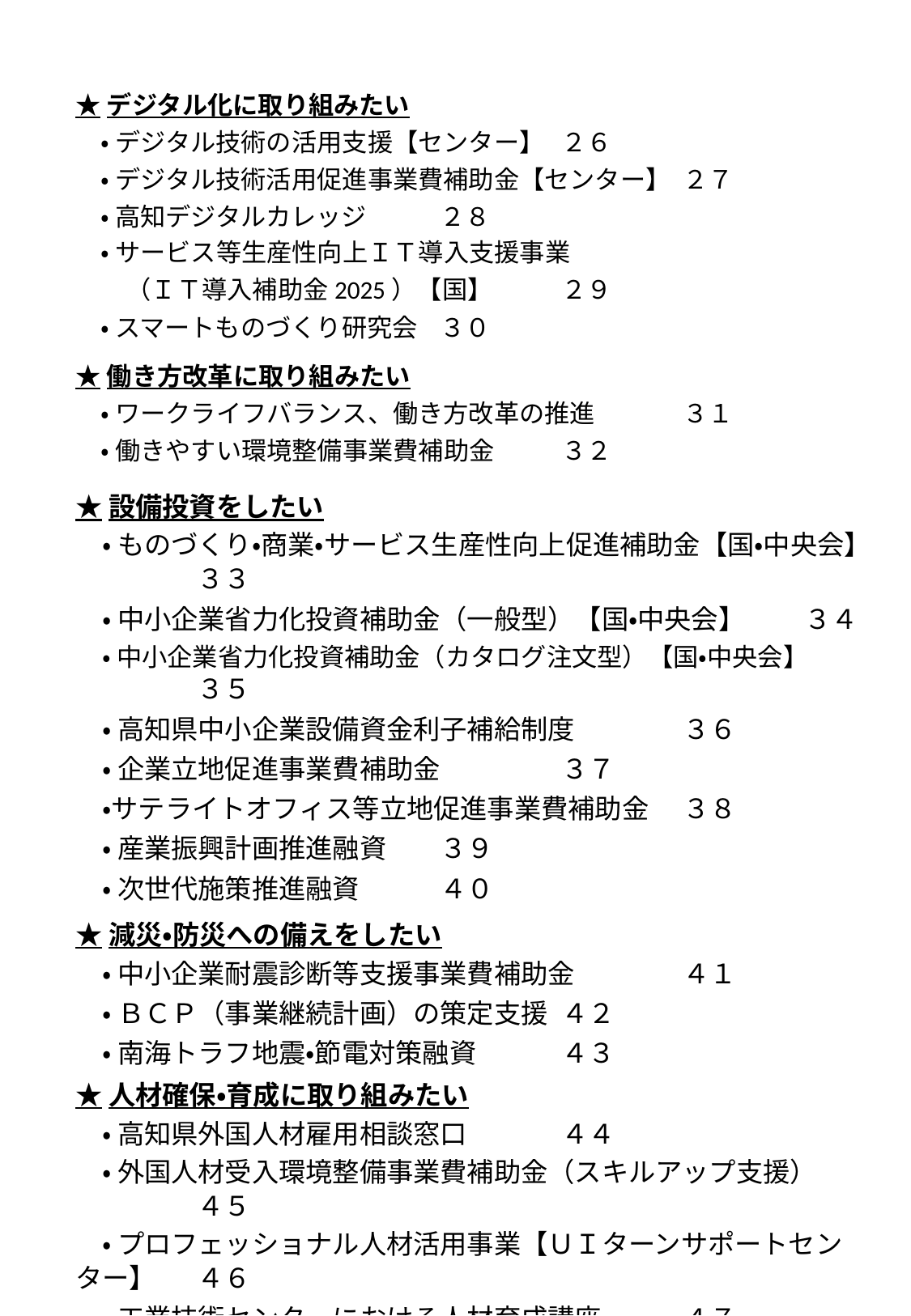

★デジタル化に取り組みたい
　・ デジタル技術の活用支援【センター】 	２６
　・ デジタル技術活用促進事業費補助金【センター】 	２７
　・ 高知デジタルカレッジ 	２８
　・ サービス等生産性向上ＩＴ導入支援事業
　　（ＩＴ導入補助金2025）【国】	２９
　・ スマートものづくり研究会 	３０

★働き方改革に取り組みたい
　・ ワークライフバランス、働き方改革の推進 	３１
　・ 働きやすい環境整備事業費補助金 	３２

★設備投資をしたい
　・ ものづくり・商業・サービス生産性向上促進補助金【国・中央会】 	３３
　・ 中小企業省力化投資補助金（一般型）【国・中央会】 	３４
　・ 中小企業省力化投資補助金（カタログ注文型）【国・中央会】 	３５
　・ 高知県中小企業設備資金利子補給制度 	３６
　・ 企業立地促進事業費補助金 	３７
　・サテライトオフィス等立地促進事業費補助金 	３８
　・ 産業振興計画推進融資 	３９
　・ 次世代施策推進融資 	４０

★減災・防災への備えをしたい
　・ 中小企業耐震診断等支援事業費補助金 	４１
　・ ＢＣＰ（事業継続計画）の策定支援 	４２
　・ 南海トラフ地震・節電対策融資 	４３

★人材確保・育成に取り組みたい
　・ 高知県外国人材雇用相談窓口 	４４
　・ 外国人材受入環境整備事業費補助金（スキルアップ支援） 	４５
　・ プロフェッショナル人材活用事業【ＵＩターンサポートセンター】 	４６
　・ 工業技術センターにおける人材育成講座 	４７
　・ 紙産業技術センターにおける人材育成事業 	４８
　・ 高知県元気な未来創造融資 	４９